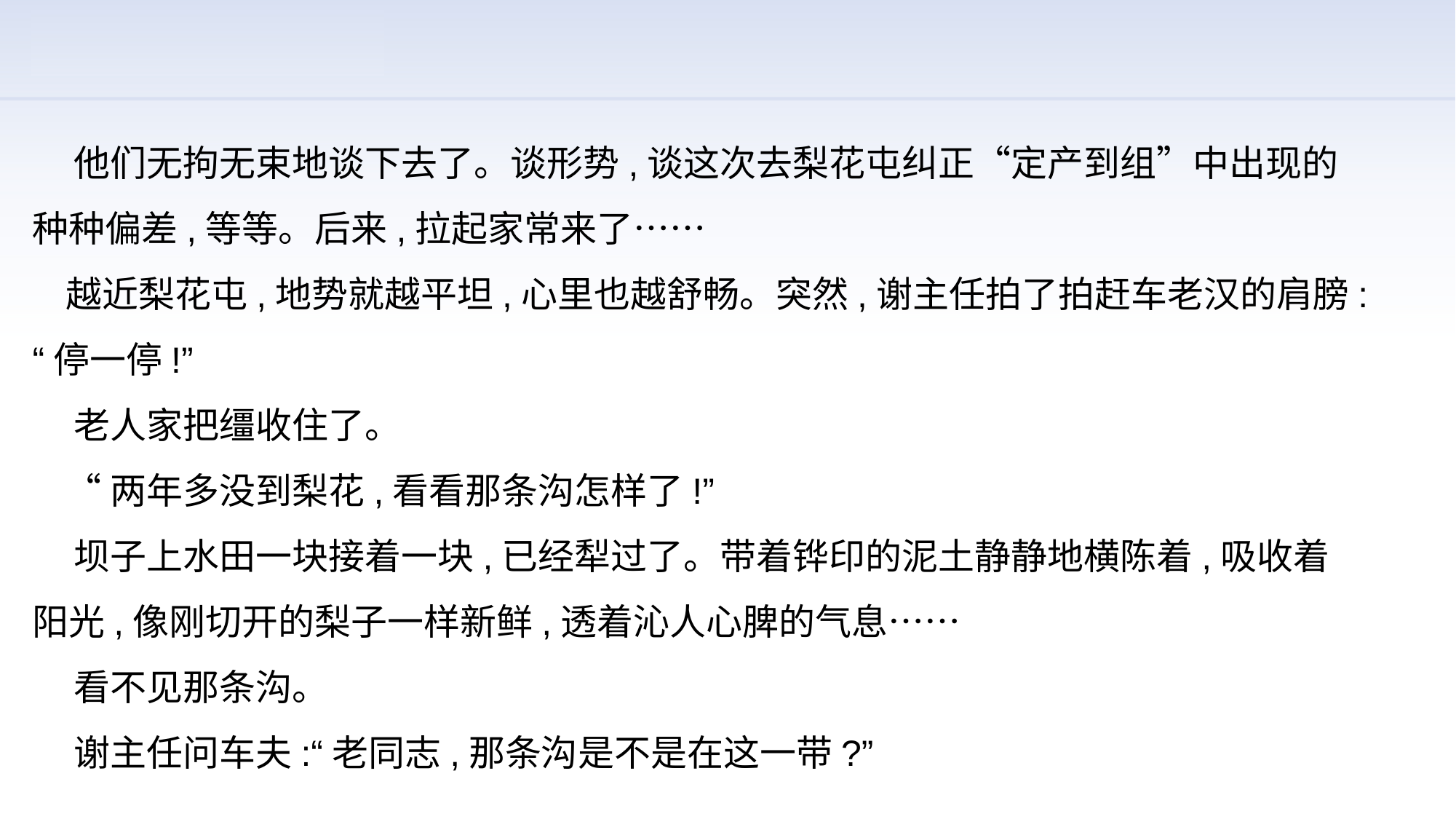

他们无拘无束地谈下去了。谈形势,谈这次去梨花屯纠正“定产到组”中出现的种种偏差,等等。后来,拉起家常来了……
   越近梨花屯,地势就越平坦,心里也越舒畅。突然,谢主任拍了拍赶车老汉的肩膀:“停一停!”
    老人家把缰收住了。
    “两年多没到梨花,看看那条沟怎样了!”
    坝子上水田一块接着一块,已经犁过了。带着铧印的泥土静静地横陈着,吸收着阳光,像刚切开的梨子一样新鲜,透着沁人心脾的气息……
    看不见那条沟。
    谢主任问车夫:“老同志,那条沟是不是在这一带?”